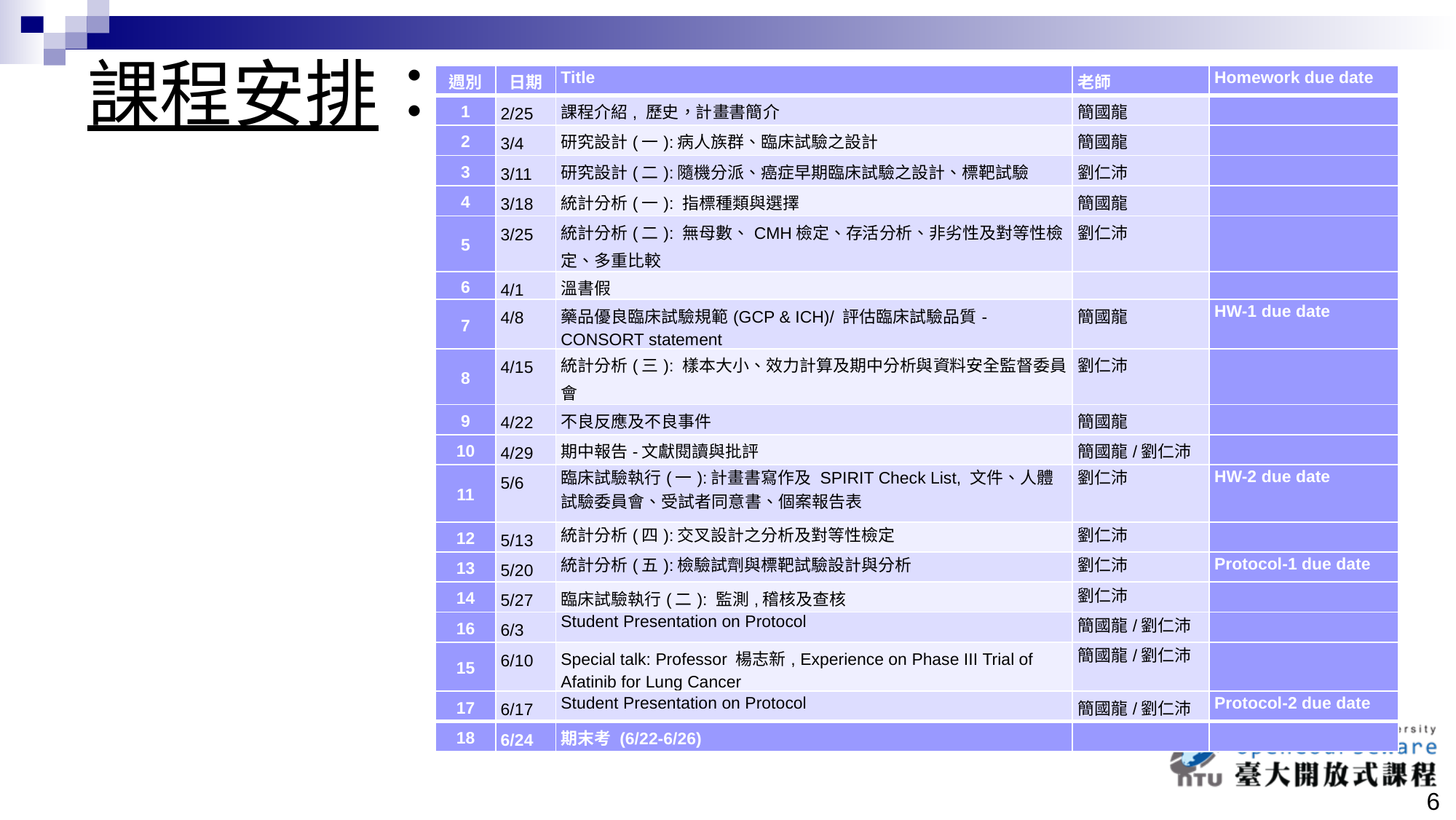

# 課程安排：
| 週別 | 日期 | Title | 老師 | Homework due date |
| --- | --- | --- | --- | --- |
| 1 | 2/25 | 課程介紹, 歷史，計畫書簡介 | 簡國龍 |  |
| 2 | 3/4 | 研究設計(一):病人族群、臨床試驗之設計 | 簡國龍 |  |
| 3 | 3/11 | 研究設計(二):隨機分派、癌症早期臨床試驗之設計、標靶試驗 | 劉仁沛 |  |
| 4 | 3/18 | 統計分析(一): 指標種類與選擇 | 簡國龍 |  |
| 5 | 3/25 | 統計分析(二): 無母數、CMH檢定、存活分析、非劣性及對等性檢定、多重比較 | 劉仁沛 |  |
| 6 | 4/1 | 溫書假 |  |  |
| 7 | 4/8 | 藥品優良臨床試驗規範(GCP & ICH)/ 評估臨床試驗品質-CONSORT statement | 簡國龍 | HW-1 due date |
| 8 | 4/15 | 統計分析(三): 樣本大小、效力計算及期中分析與資料安全監督委員會 | 劉仁沛 |  |
| 9 | 4/22 | 不良反應及不良事件 | 簡國龍 |  |
| 10 | 4/29 | 期中報告-文獻閱讀與批評 | 簡國龍/劉仁沛 |  |
| 11 | 5/6 | 臨床試驗執行(一):計畫書寫作及 SPIRIT Check List, 文件、人體試驗委員會、受試者同意書、個案報告表 | 劉仁沛 | HW-2 due date |
| 12 | 5/13 | 統計分析(四):交叉設計之分析及對等性檢定 | 劉仁沛 |  |
| 13 | 5/20 | 統計分析(五):檢驗試劑與標靶試驗設計與分析 | 劉仁沛 | Protocol-1 due date |
| 14 | 5/27 | 臨床試驗執行(二): 監測,稽核及查核 | 劉仁沛 |  |
| 16 | 6/3 | Student Presentation on Protocol | 簡國龍/劉仁沛 |  |
| 15 | 6/10 | Special talk: Professor 楊志新, Experience on Phase III Trial of Afatinib for Lung Cancer | 簡國龍/劉仁沛 |  |
| 17 | 6/17 | Student Presentation on Protocol | 簡國龍/劉仁沛 | Protocol-2 due date |
| 18 | 6/24 | 期末考 (6/22-6/26) |  |  |
6